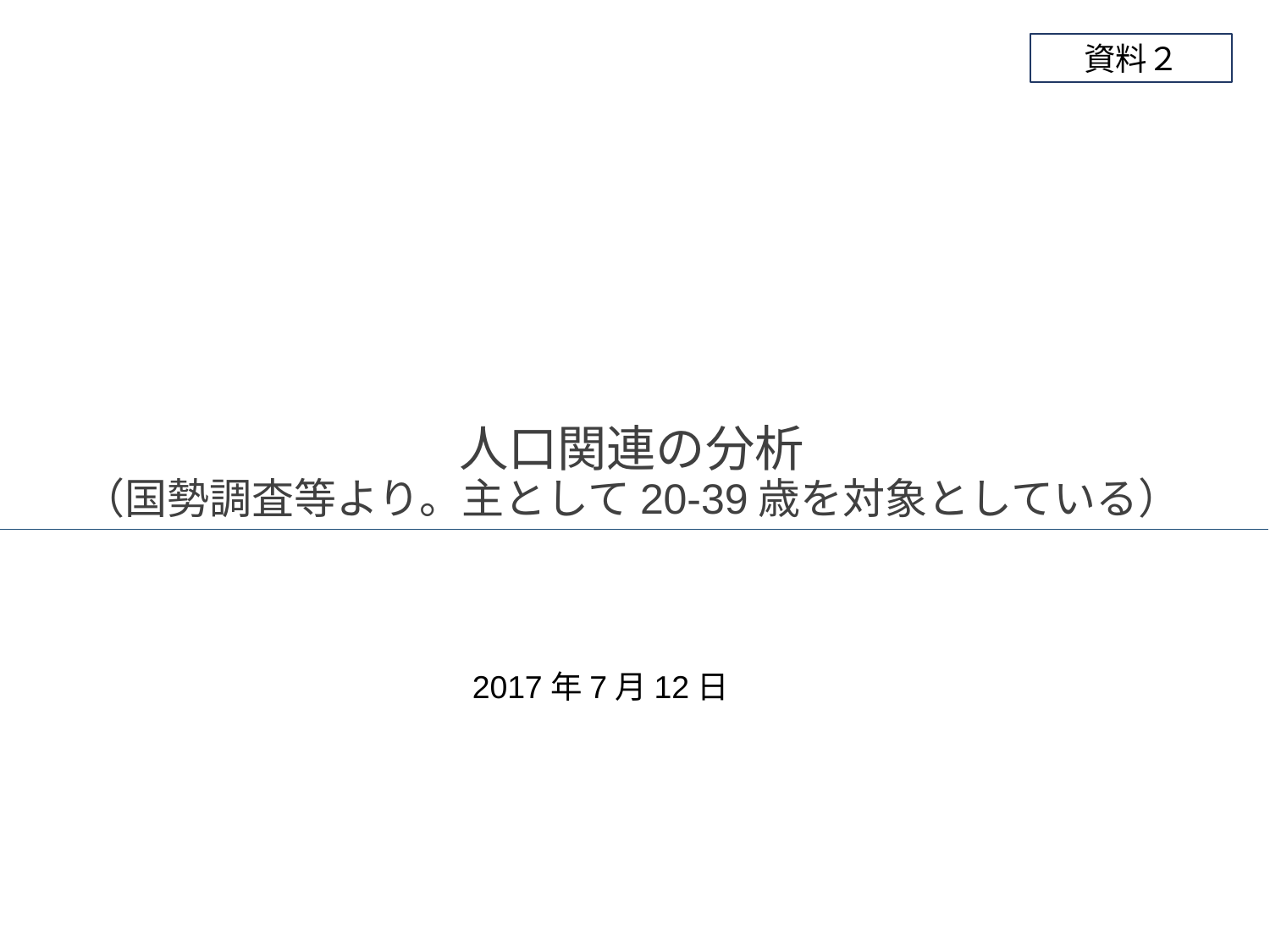

資料２
# 人口関連の分析 （国勢調査等より。主として20-39歳を対象としている）
2017年7月12日